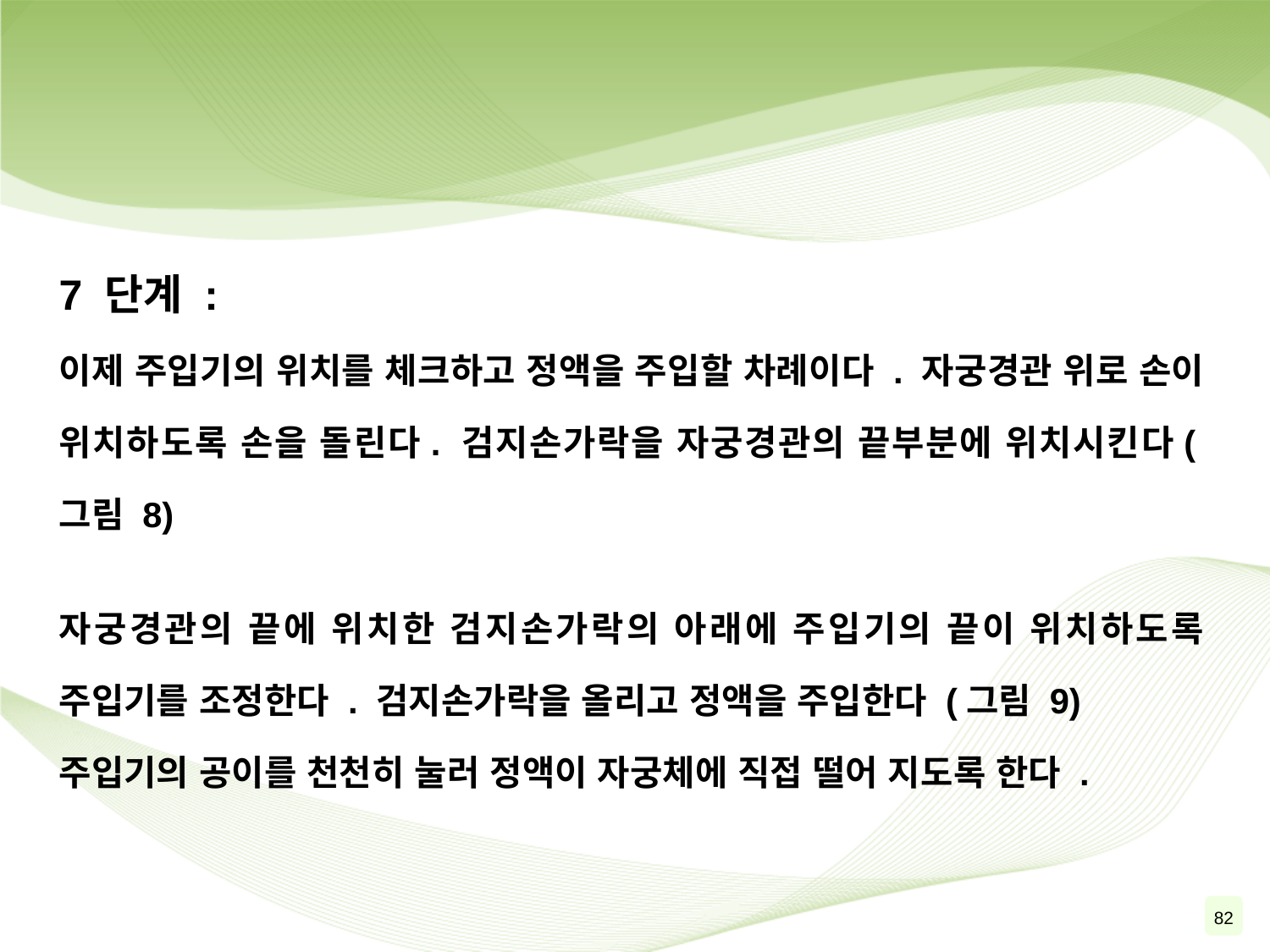

7 단계 :
이제 주입기의 위치를 체크하고 정액을 주입할 차례이다 . 자궁경관 위로 손이 위치하도록 손을 돌린다. 검지손가락을 자궁경관의 끝부분에 위치시킨다(그림 8)

자궁경관의 끝에 위치한 검지손가락의 아래에 주입기의 끝이 위치하도록 주입기를 조정한다 . 검지손가락을 올리고 정액을 주입한다 (그림 9)
주입기의 공이를 천천히 눌러 정액이 자궁체에 직접 떨어 지도록 한다 .
82
84